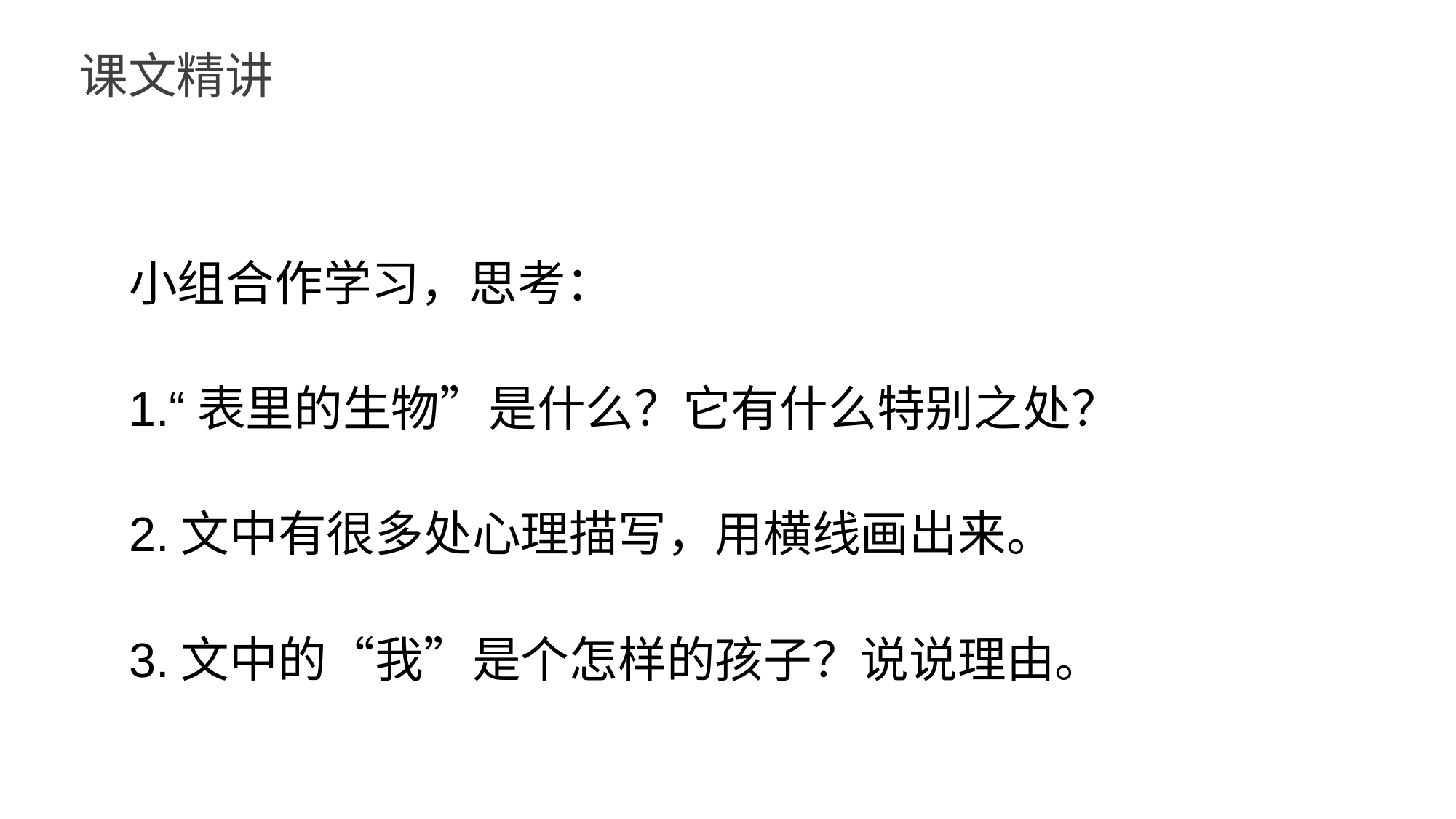

课文精讲
小组合作学习，思考：
1.“表里的生物”是什么？它有什么特别之处？
2.文中有很多处心理描写，用横线画出来。
3.文中的“我”是个怎样的孩子？说说理由。